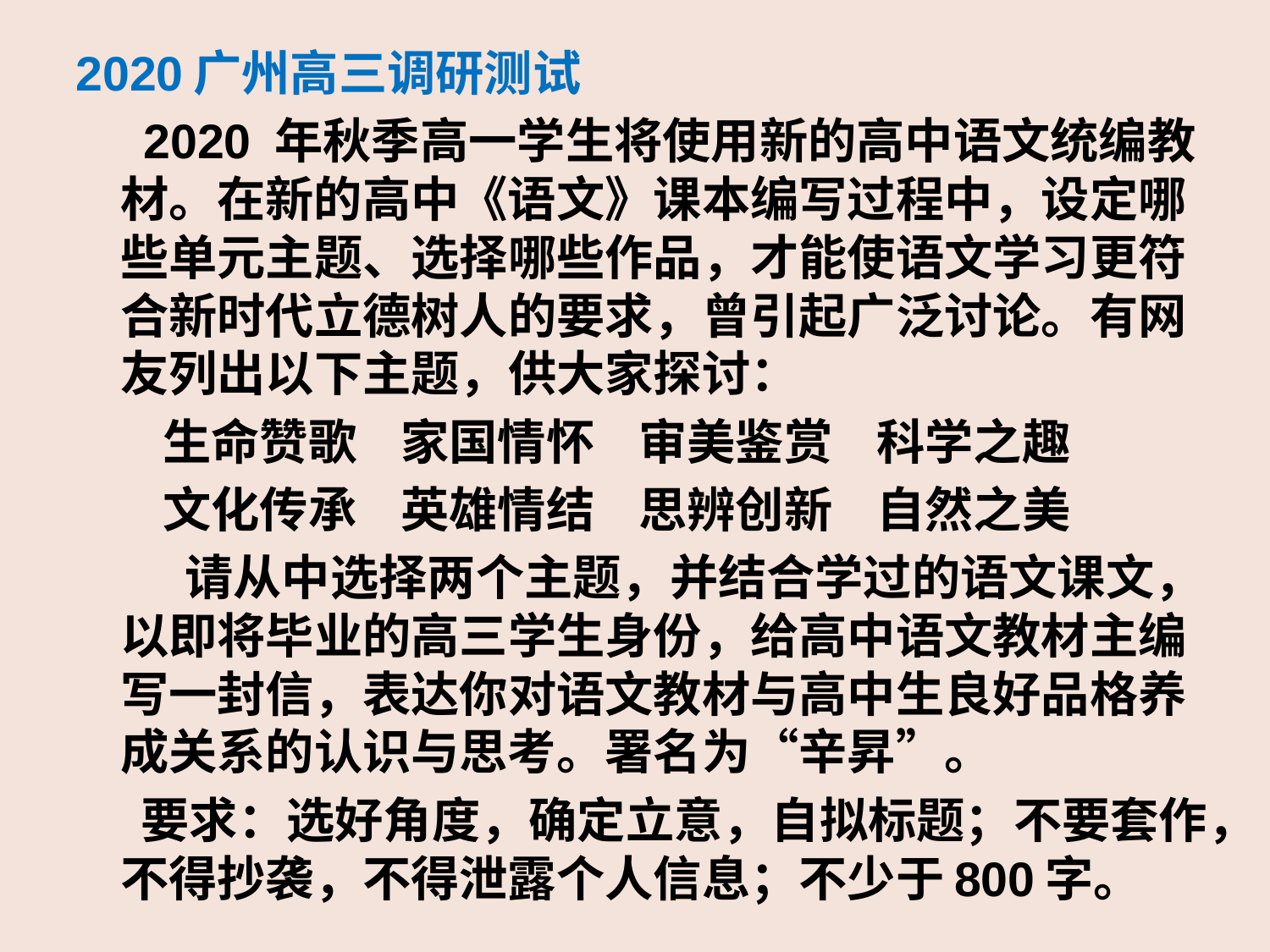

2020广州高三调研测试
     2020 年秋季高一学生将使用新的高中语文统编教材。在新的高中《语文》课本编写过程中，设定哪些单元主题、选择哪些作品，才能使语文学习更符合新时代立德树人的要求，曾引起广泛讨论。有网友列出以下主题，供大家探讨：
       生命赞歌    家国情怀    审美鉴赏    科学之趣
       文化传承    英雄情结    思辨创新    自然之美
         请从中选择两个主题，并结合学过的语文课文，以即将毕业的高三学生身份，给高中语文教材主编写一封信，表达你对语文教材与高中生良好品格养成关系的认识与思考。署名为“辛昇”。
     要求：选好角度，确定立意，自拟标题；不要套作，不得抄袭，不得泄露个人信息；不少于800字。